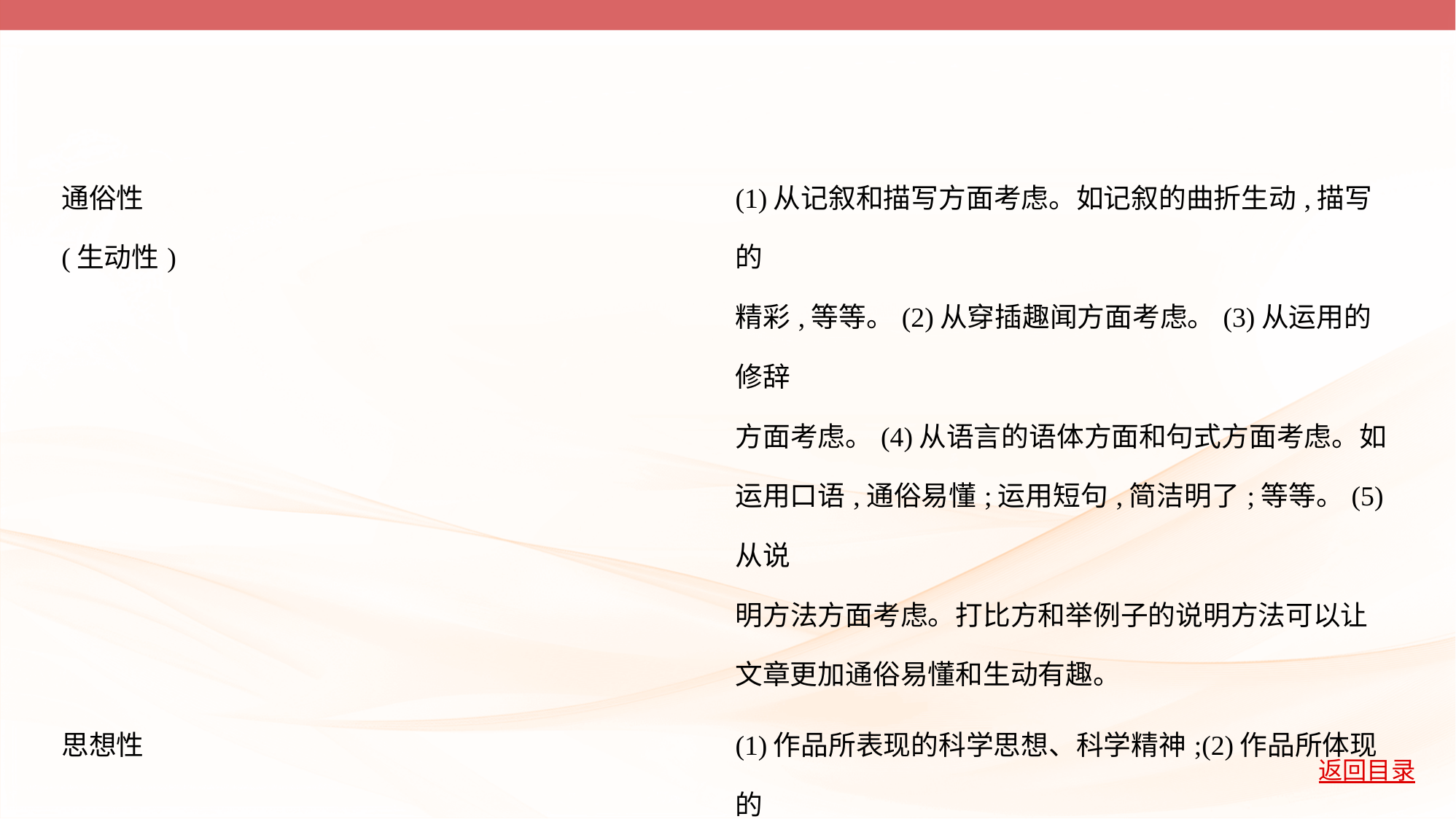

| 通俗性 (生动性) | (1)从记叙和描写方面考虑。如记叙的曲折生动,描写的 精彩,等等。(2)从穿插趣闻方面考虑。(3)从运用的修辞 方面考虑。(4)从语言的语体方面和句式方面考虑。如 运用口语,通俗易懂;运用短句,简洁明了;等等。(5)从说 明方法方面考虑。打比方和举例子的说明方法可以让 文章更加通俗易懂和生动有趣。 |
| --- | --- |
| 思想性 | (1)作品所表现的科学思想、科学精神;(2)作品所体现的 科学的世界观和方法论;(3)作品的现实价值和意义,对人 们的教育作用等。 |